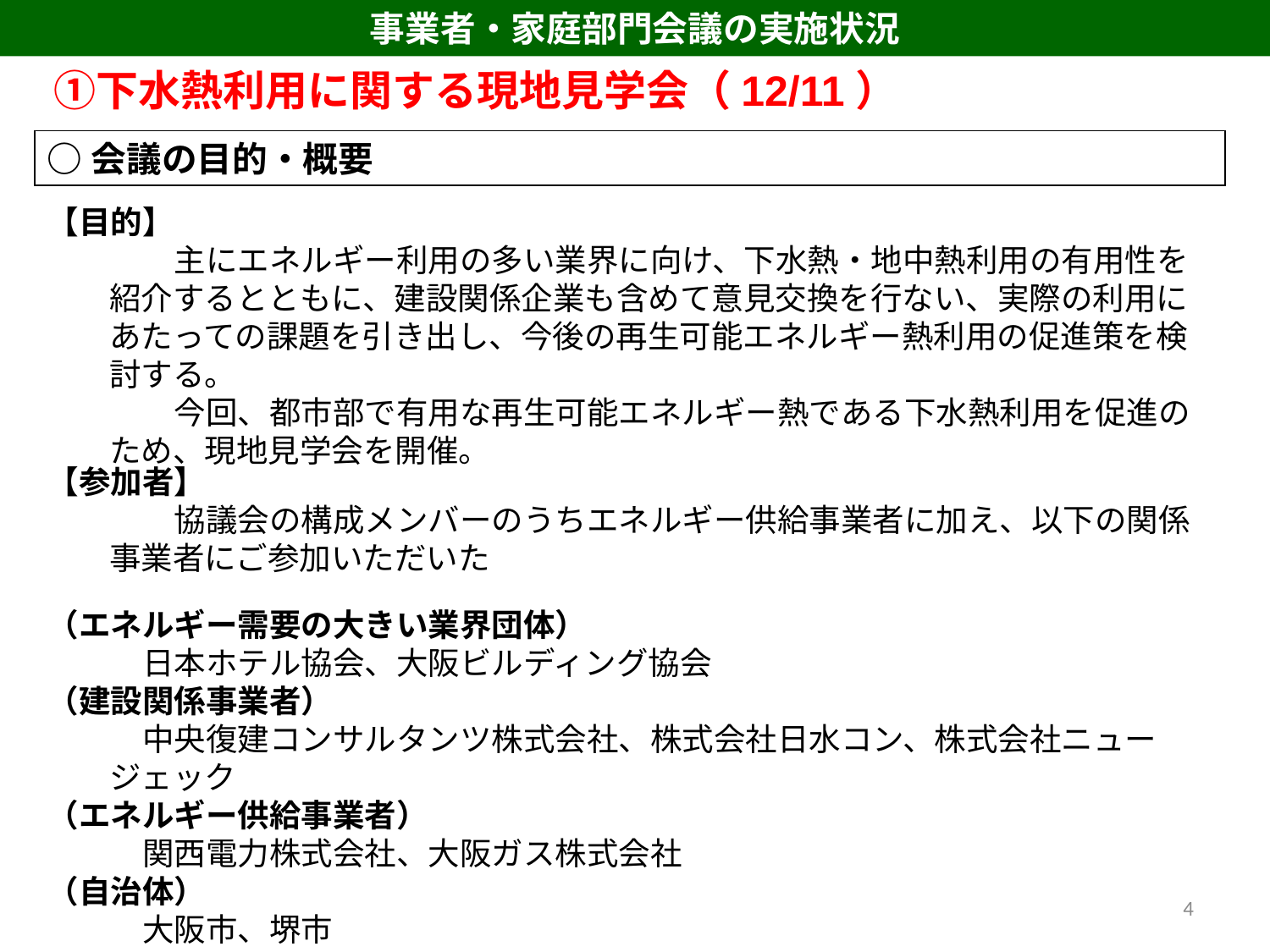

事業者・家庭部門会議の実施状況
　①下水熱利用に関する現地見学会（12/11）
○会議の目的・概要
【目的】
　　　　主にエネルギー利用の多い業界に向け、下水熱・地中熱利用の有用性を紹介するとともに、建設関係企業も含めて意見交換を行ない、実際の利用にあたっての課題を引き出し、今後の再生可能エネルギー熱利用の促進策を検討する。
　　　　今回、都市部で有用な再生可能エネルギー熱である下水熱利用を促進のため、現地見学会を開催。

【参加者】
　　　　協議会の構成メンバーのうちエネルギー供給事業者に加え、以下の関係事業者にご参加いただいた

（エネルギー需要の大きい業界団体）
　　　日本ホテル協会、大阪ビルディング協会
（建設関係事業者）
　　　中央復建コンサルタンツ株式会社、株式会社日水コン、株式会社ニュージェック
（エネルギー供給事業者）
　　　関西電力株式会社、大阪ガス株式会社
（自治体）
　　　大阪市、堺市
4